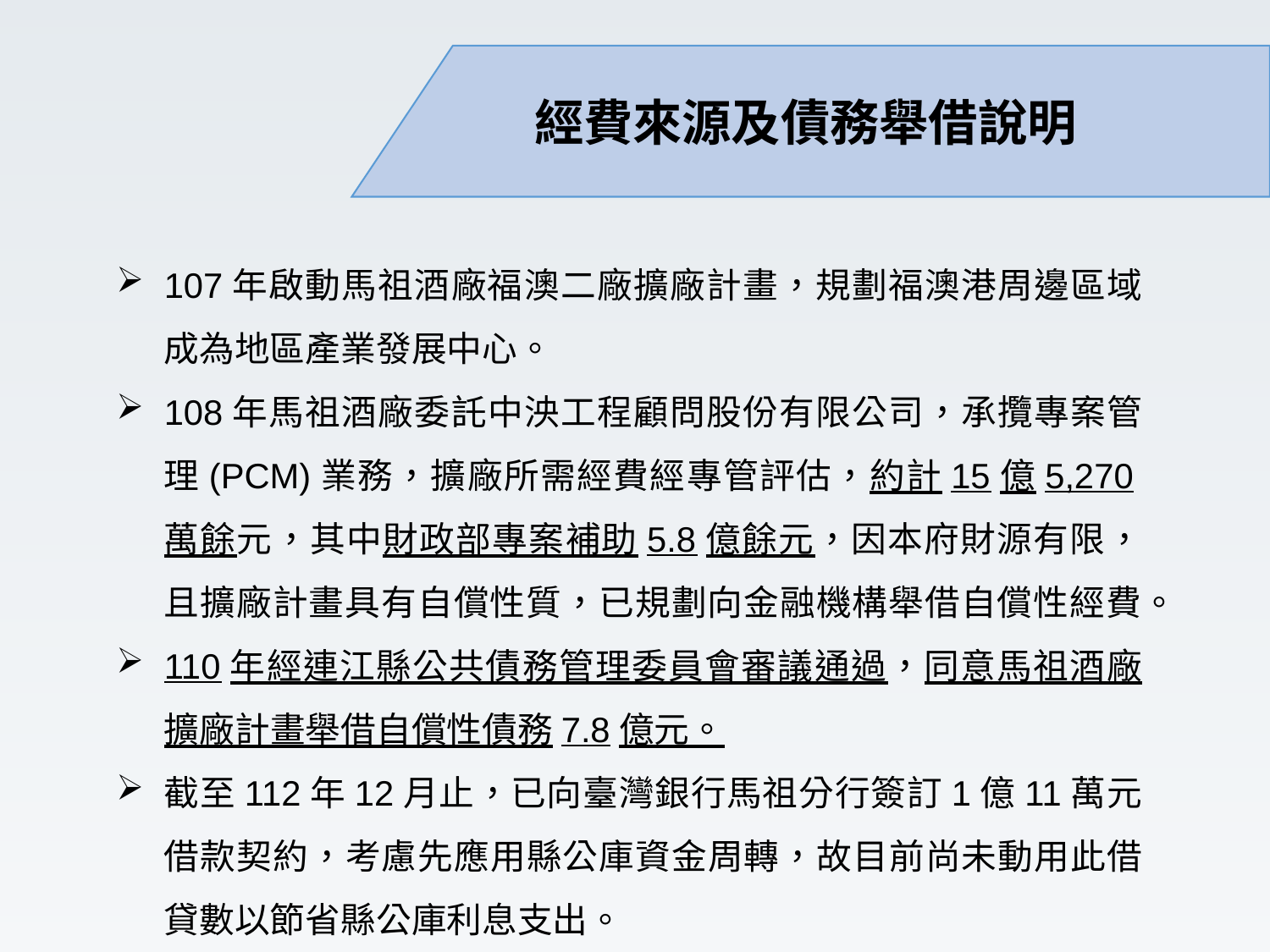

經費來源及債務舉借說明
107年啟動馬祖酒廠福澳二廠擴廠計畫，規劃福澳港周邊區域成為地區產業發展中心。
108年馬祖酒廠委託中泱工程顧問股份有限公司，承攬專案管理(PCM)業務，擴廠所需經費經專管評估，約計15億5,270萬餘元，其中財政部專案補助5.8億餘元，因本府財源有限，且擴廠計畫具有自償性質，已規劃向金融機構舉借自償性經費。
110年經連江縣公共債務管理委員會審議通過，同意馬祖酒廠擴廠計畫舉借自償性債務7.8億元。
截至112年12月止，已向臺灣銀行馬祖分行簽訂1億11萬元借款契約，考慮先應用縣公庫資金周轉，故目前尚未動用此借貸數以節省縣公庫利息支出。